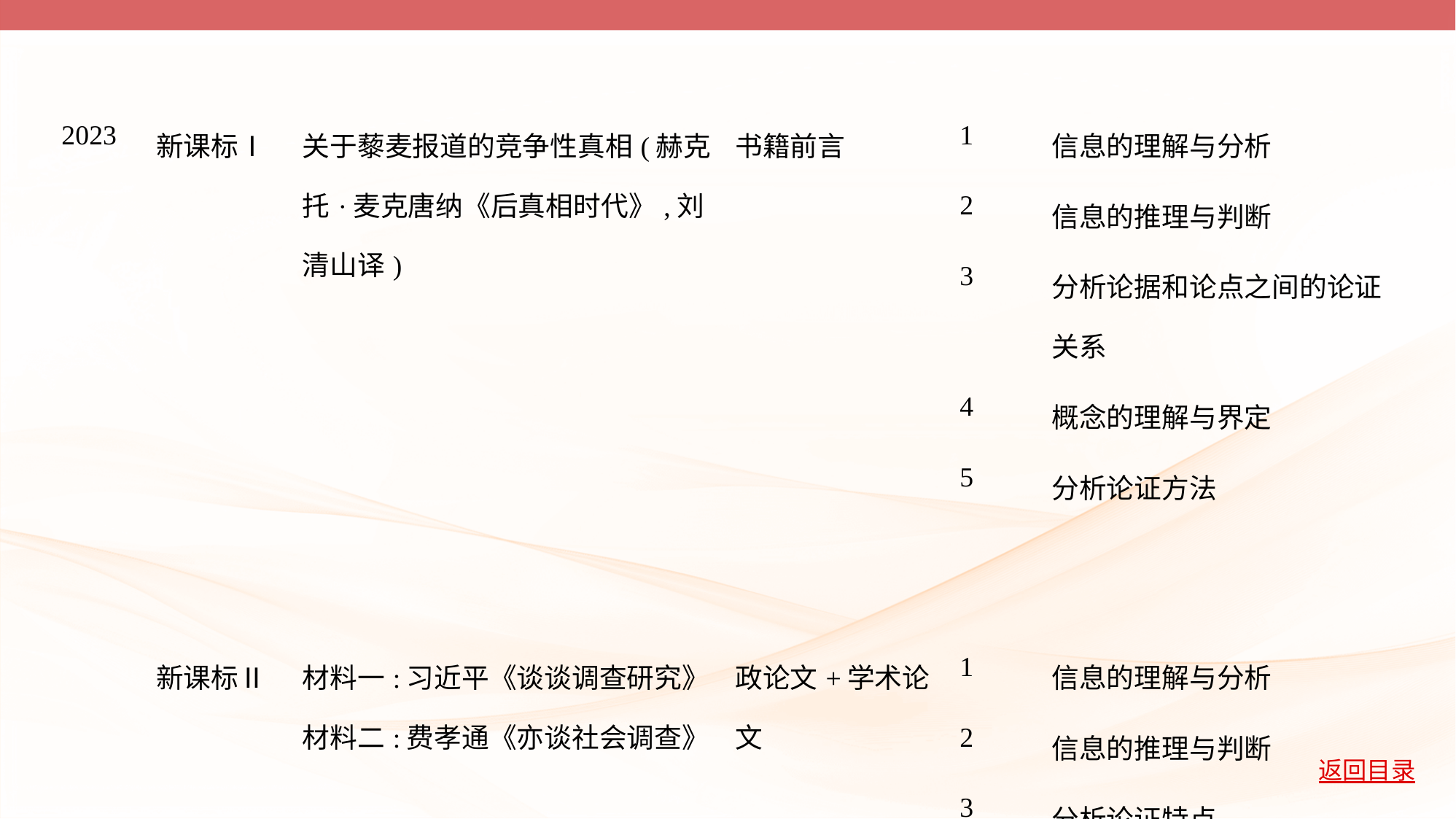

| 2023 | 新课标Ⅰ | 关于藜麦报道的竞争性真相(赫克 托·麦克唐纳《后真相时代》,刘清山译) | 书籍前言 | 1 | 信息的理解与分析 |
| --- | --- | --- | --- | --- | --- |
|  |  |  |  | 2 | 信息的推理与判断 |
|  |  |  |  | 3 | 分析论据和论点之间的论证关系 |
|  |  |  |  | 4 | 概念的理解与界定 |
|  |  |  |  | 5 | 分析论证方法 |
|  | 新课标Ⅱ | 材料一:习近平《谈谈调查研究》 材料二:费孝通《亦谈社会调查》 | 政论文+学术论 文 | 1 | 信息的理解与分析 |
|  |  |  |  | 2 | 信息的推理与判断 |
|  |  |  |  | 3 | 分析论证特点 |
|  |  |  |  | 4 | 分析论证语言 |
|  |  |  |  | 5 | 比较信息异同 |